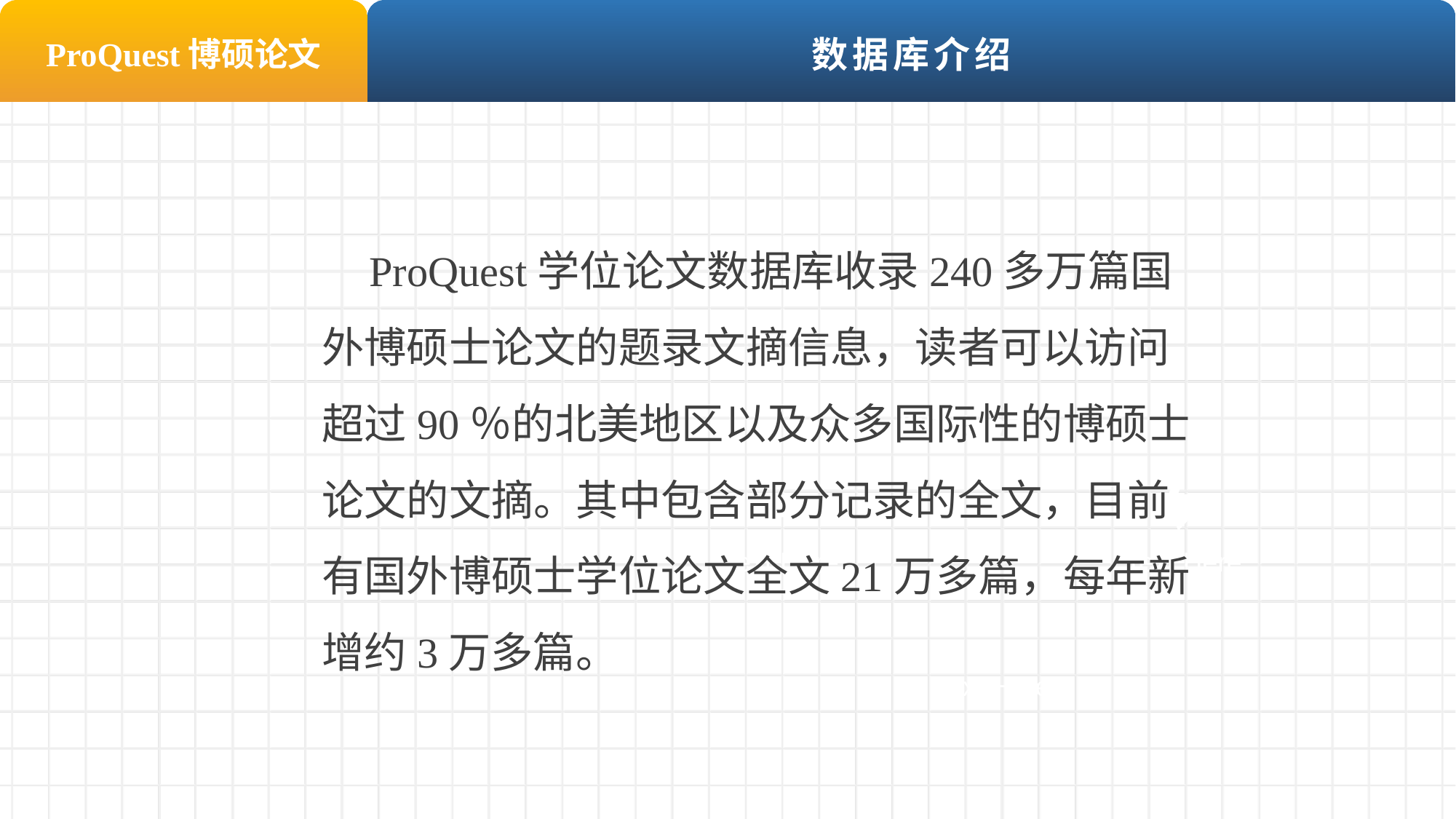

ProQuest博硕论文
数据库介绍
    ProQuest学位论文数据库收录240多万篇国外博硕士论文的题录文摘信息，读者可以访问超过90％的北美地区以及众多国际性的博硕士论文的文摘。其中包含部分记录的全文，目前有国外博硕士学位论文全文21万多篇，每年新增约3万多篇。
常用段检索

Text Here
Text Here
Text Here